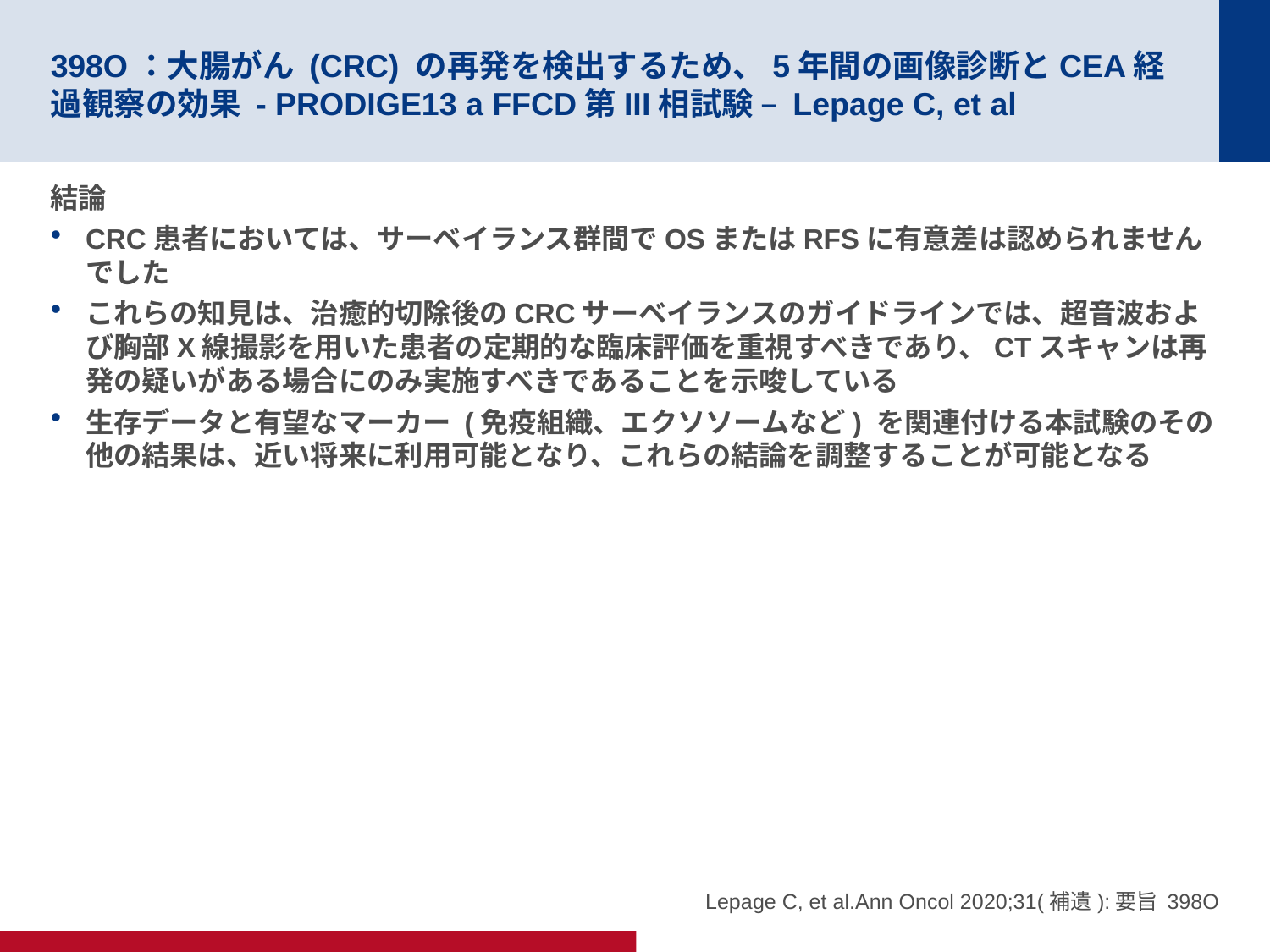

# 398O：大腸がん (CRC) の再発を検出するため、5年間の画像診断とCEA経過観察の効果 - PRODIGE13 a FFCD第III相試験 – Lepage C, et al
結論
CRC患者においては、サーベイランス群間でOSまたはRFSに有意差は認められませんでした
これらの知見は、治癒的切除後のCRCサーベイランスのガイドラインでは、超音波および胸部X線撮影を用いた患者の定期的な臨床評価を重視すべきであり、CTスキャンは再発の疑いがある場合にのみ実施すべきであることを示唆している
生存データと有望なマーカー (免疫組織、エクソソームなど) を関連付ける本試験のその他の結果は、近い将来に利用可能となり、これらの結論を調整することが可能となる
Lepage C, et al.Ann Oncol 2020;31(補遺):要旨 398O